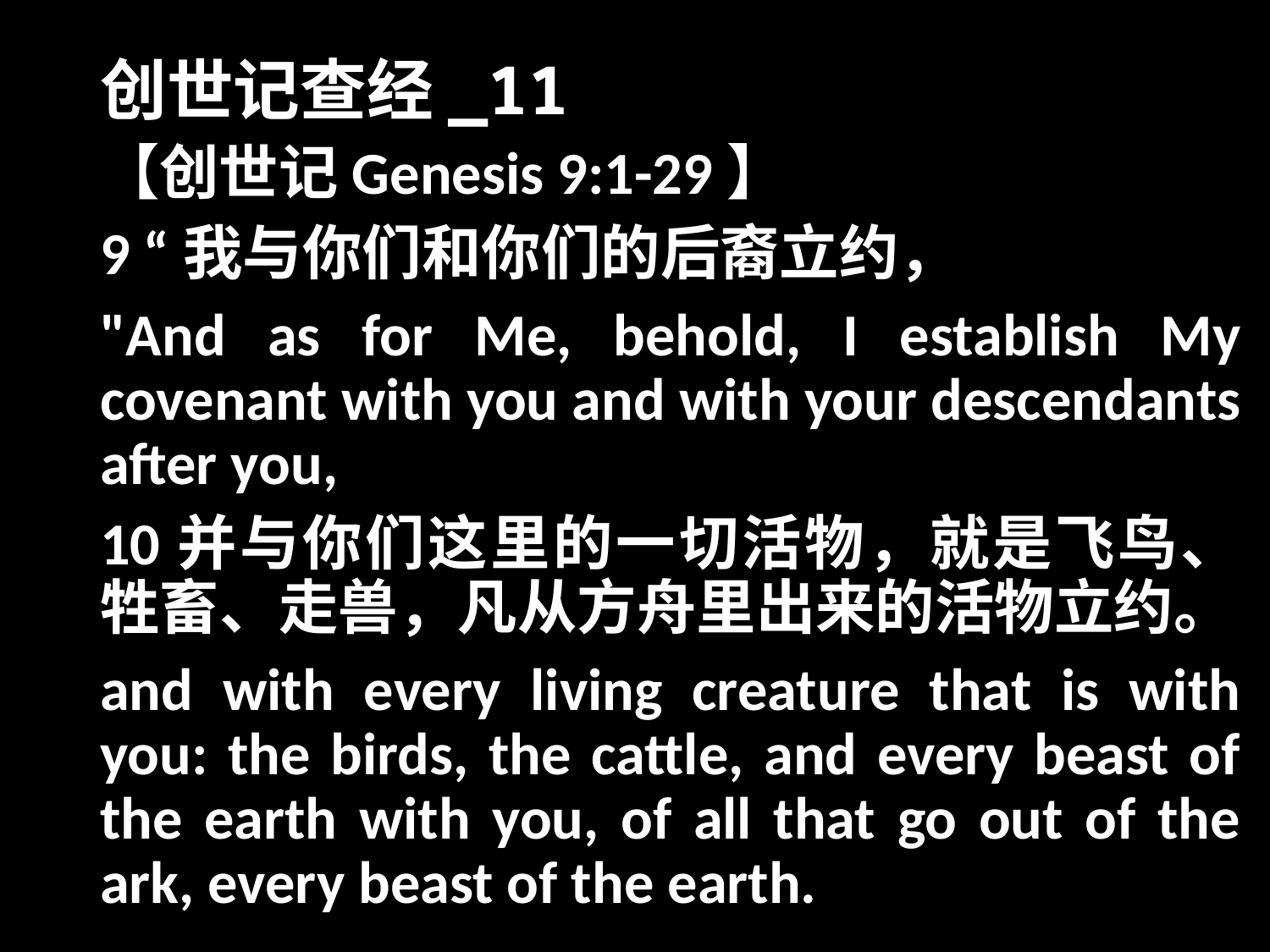

# 创世记查经_11
【创世记Genesis 9:1-29】
9 “我与你们和你们的后裔立约，
"And as for Me, behold, I establish My covenant with you and with your descendants after you,
10并与你们这里的一切活物，就是飞鸟、牲畜、走兽，凡从方舟里出来的活物立约。
and with every living creature that is with you: the birds, the cattle, and every beast of the earth with you, of all that go out of the ark, every beast of the earth.